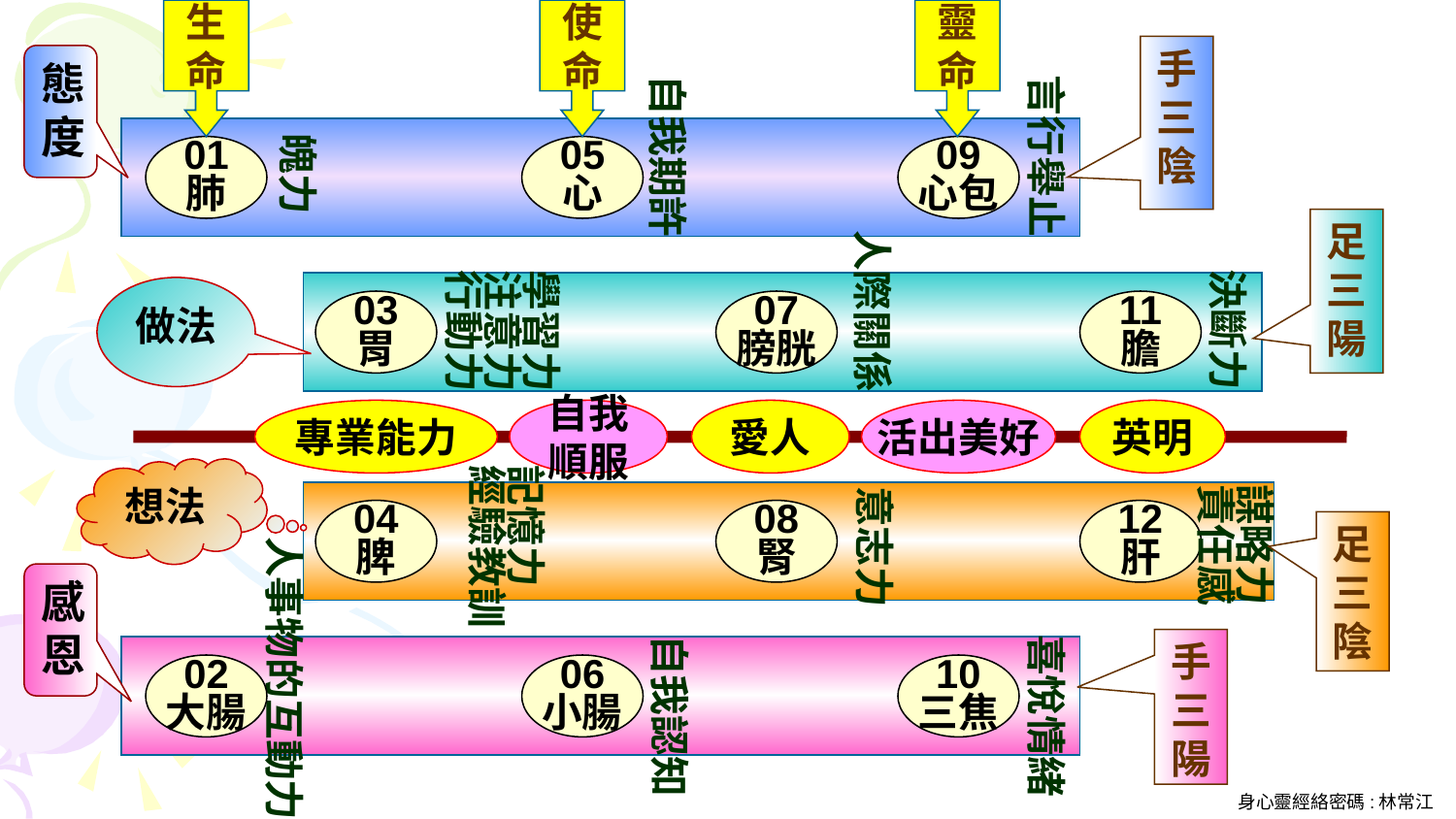

生
命
使
命
靈
命
手三陰
態
度
自我期許
言行舉止

魄力
01
肺
05
心
09
心包
足三陽
人際關係
決斷力
學習力
注意力
行動力

做法
03
胃
07
膀胱
11
膽
專業能力
自我
順服
愛人
活出美好
英明

想法
記憶力
經驗教訓
謀略力
責任感
意志力

04
脾
08
腎
12
肝
足三陰
人事物的互動力
感
恩
自我認知
喜悅情緒
手三陽

02
大腸
06
小腸
10
三焦
身心靈經絡密碼:林常江